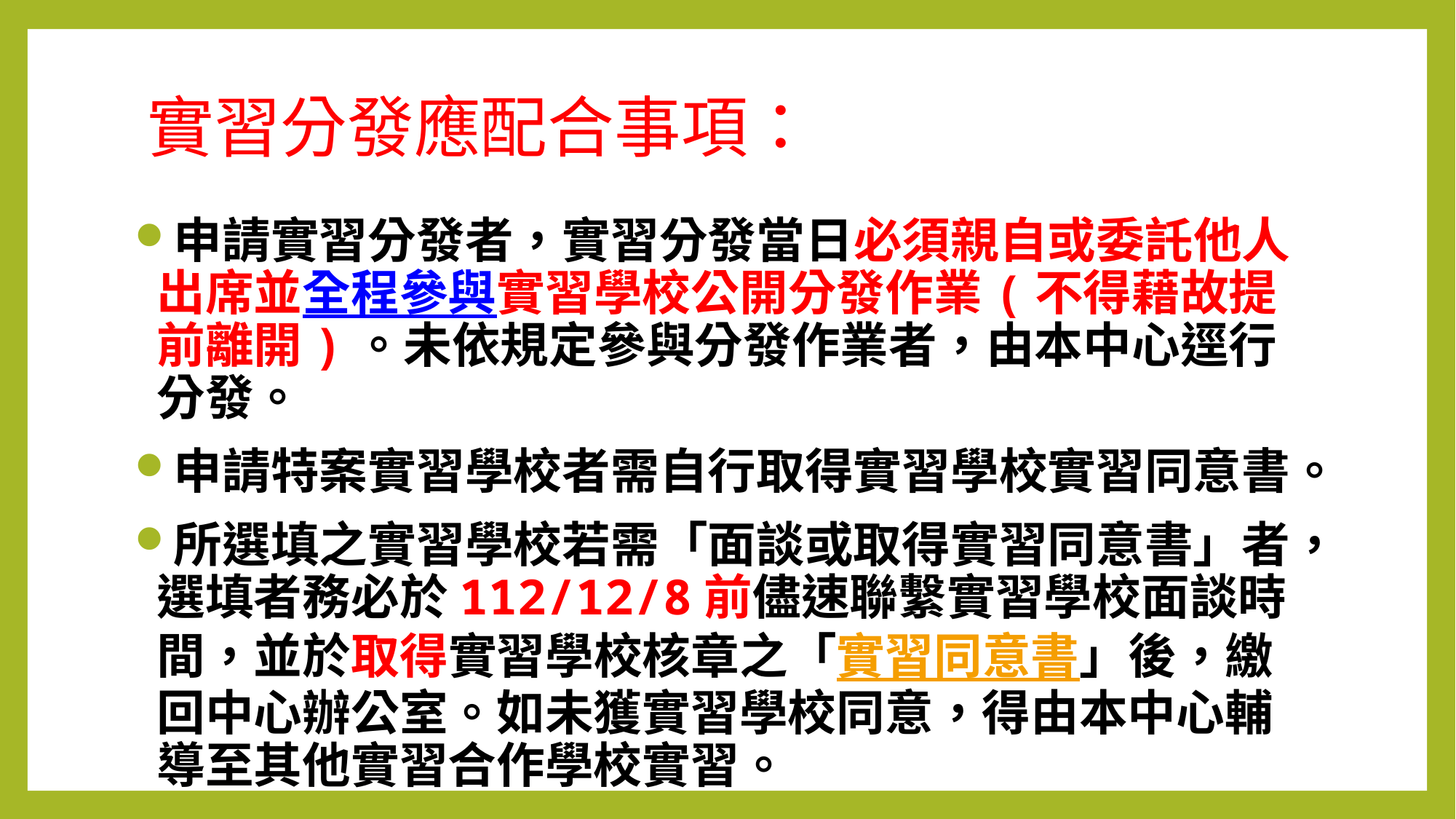

# 實習分發應配合事項：
申請實習分發者，實習分發當日必須親自或委託他人出席並全程參與實習學校公開分發作業(不得藉故提前離開)。未依規定參與分發作業者，由本中心逕行分發。
申請特案實習學校者需自行取得實習學校實習同意書。
所選填之實習學校若需「面談或取得實習同意書」者，選填者務必於112/12/8前儘速聯繫實習學校面談時間，並於取得實習學校核章之「實習同意書」後，繳回中心辦公室。如未獲實習學校同意，得由本中心輔導至其他實習合作學校實習。